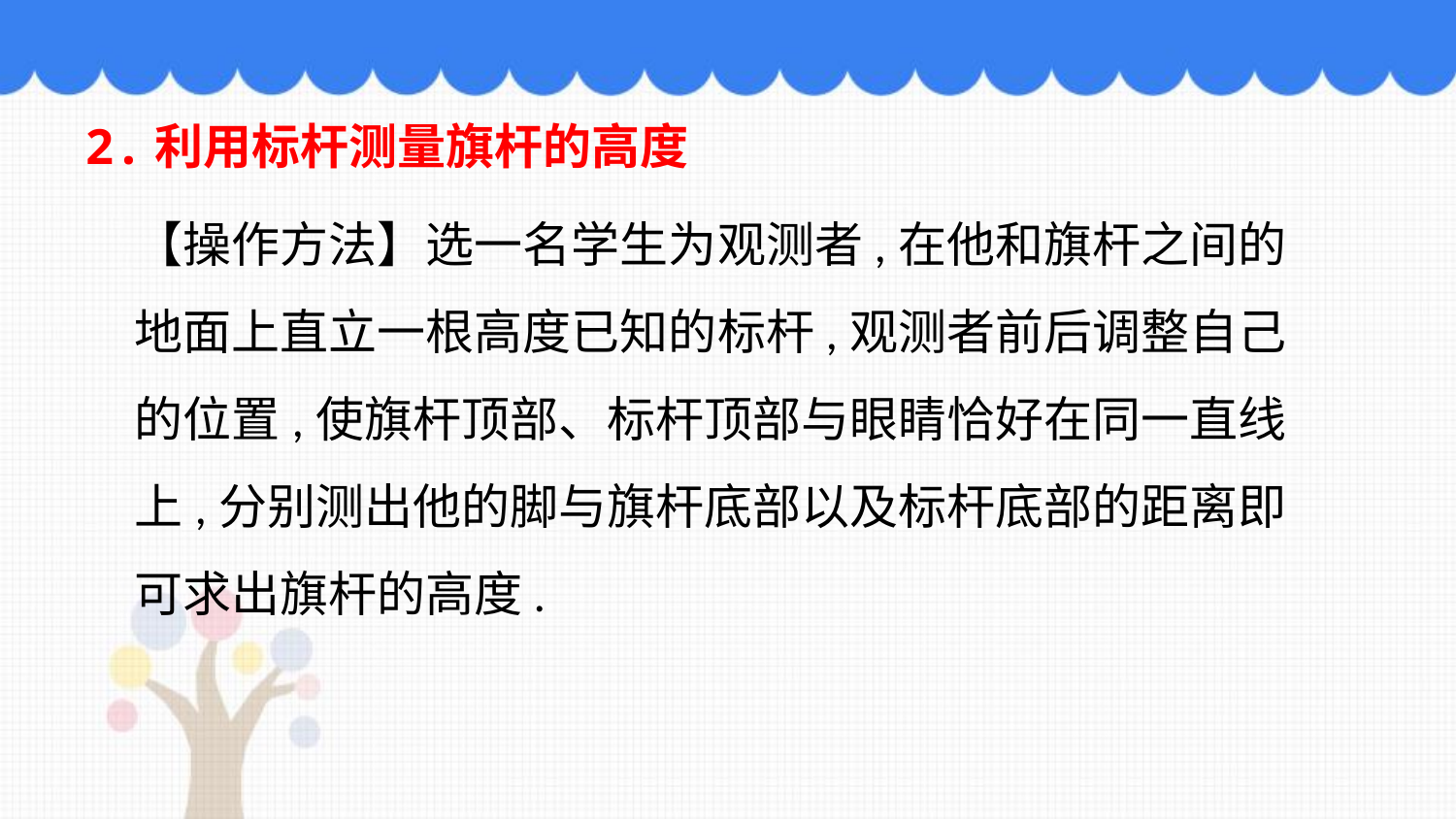

2.利用标杆测量旗杆的高度
【操作方法】选一名学生为观测者,在他和旗杆之间的地面上直立一根高度已知的标杆,观测者前后调整自己的位置,使旗杆顶部、标杆顶部与眼睛恰好在同一直线上,分别测出他的脚与旗杆底部以及标杆底部的距离即可求出旗杆的高度.